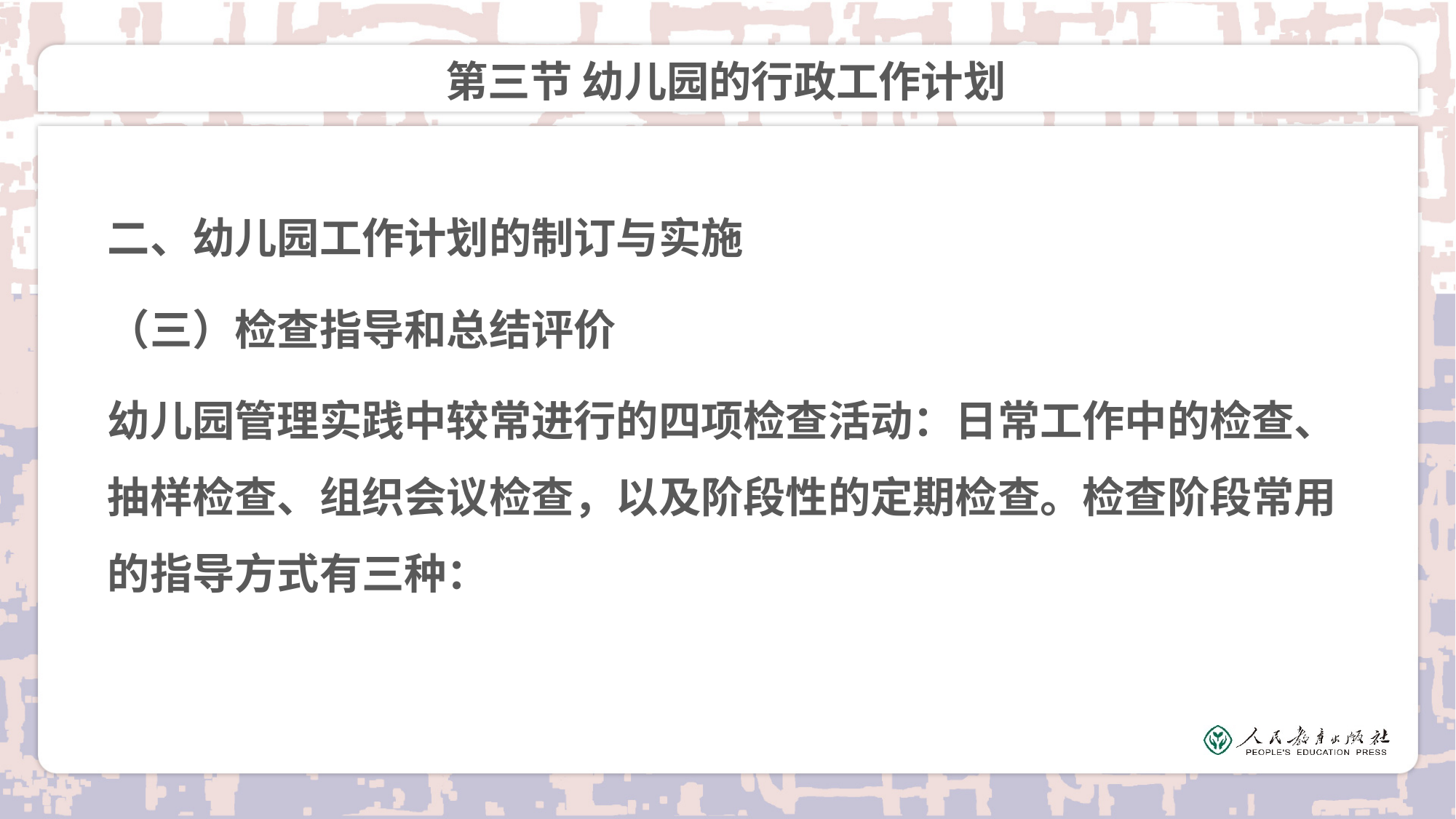

# 第三节 幼儿园的行政工作计划
二、幼儿园工作计划的制订与实施
（三）检查指导和总结评价
幼儿园管理实践中较常进行的四项检查活动：日常工作中的检查、抽样检查、组织会议检查，以及阶段性的定期检查。检查阶段常用的指导方式有三种：